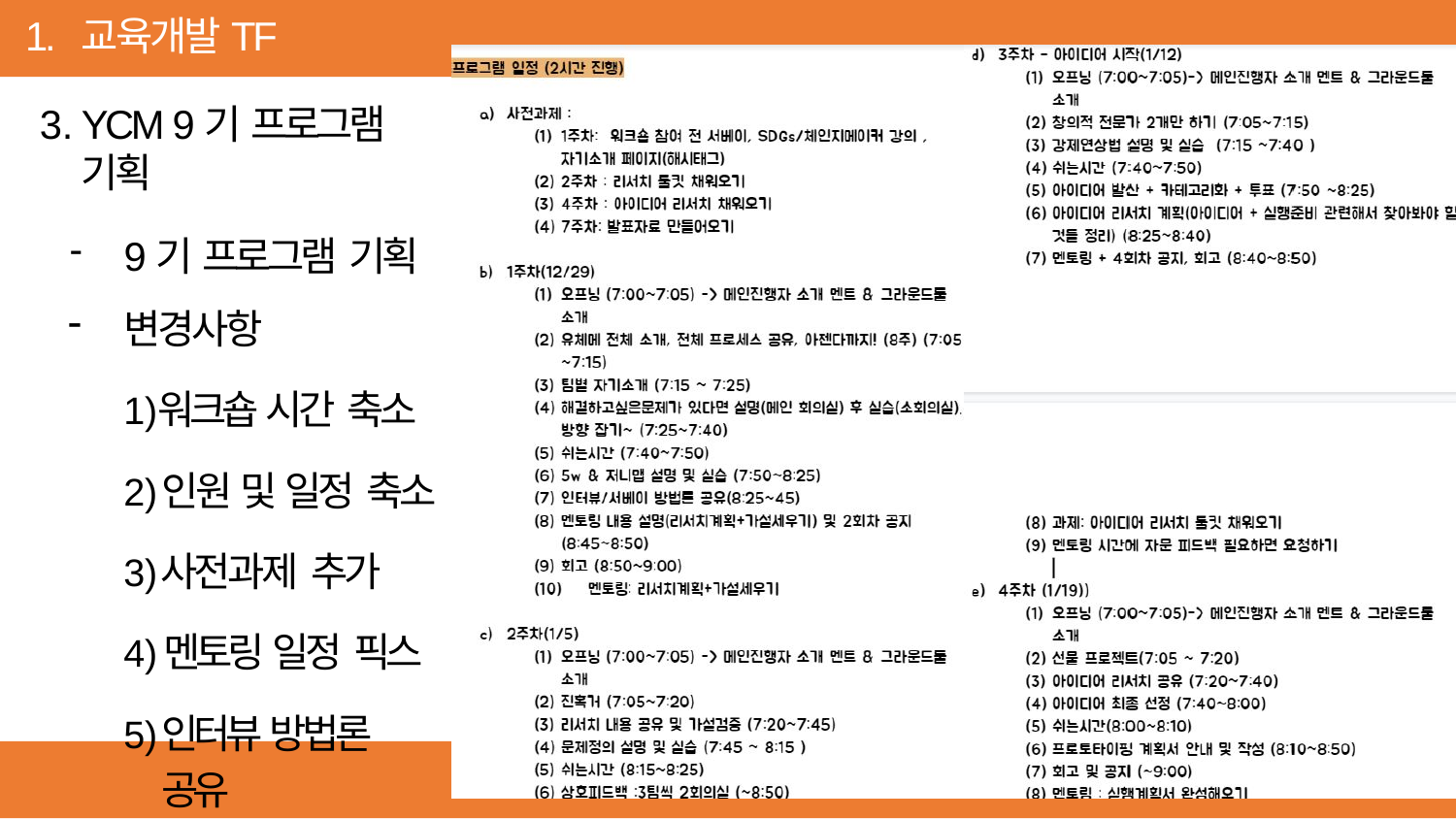

1.  교육개발TF

YCM 9기 프로그램 기획
9기 프로그램 기획
변경사항
워크숍 시간 축소
인원 및 일정 축소
사전과제 추가
멘토링 일정 픽스
인터뷰 방법론 공유